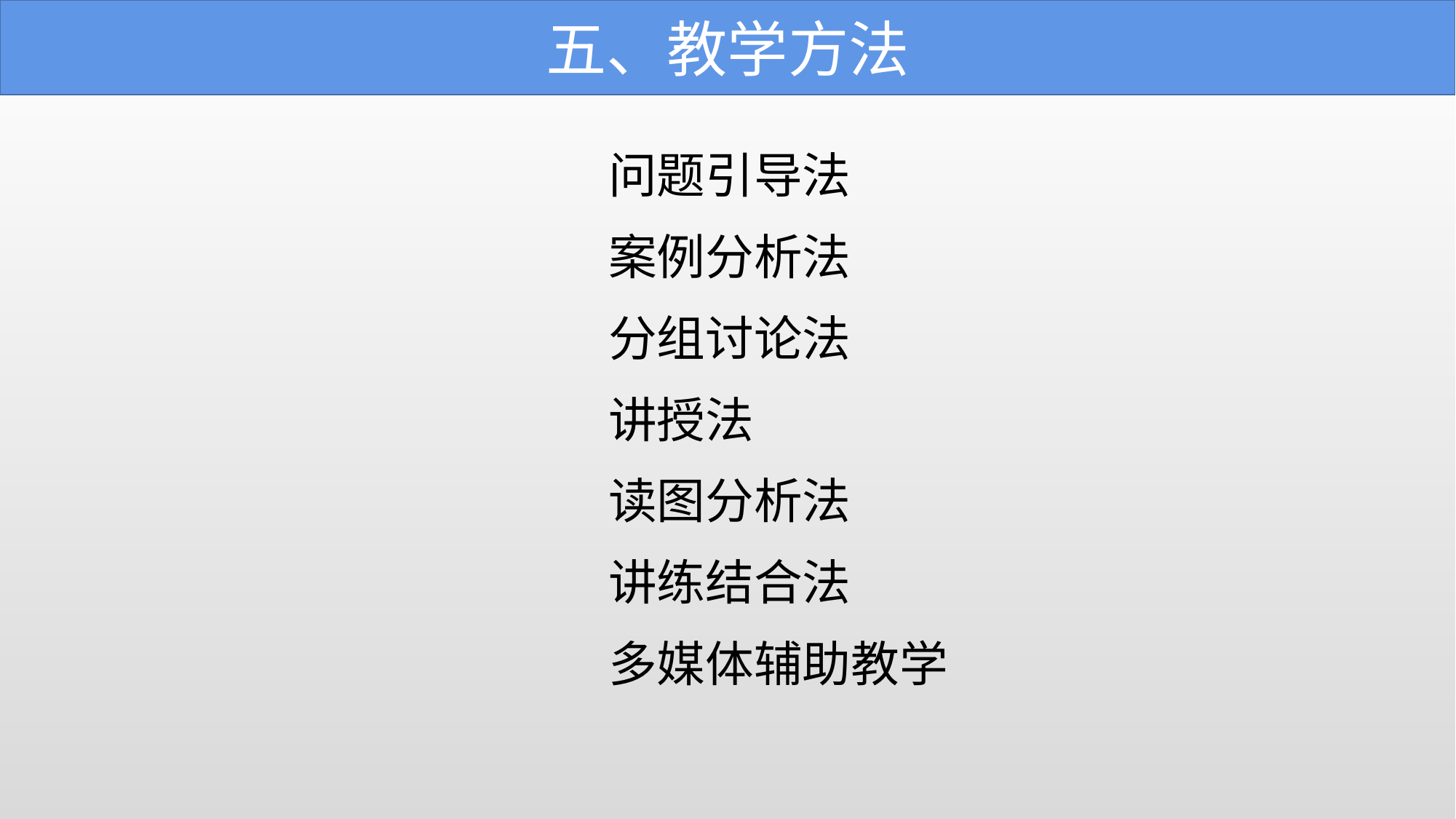

五、教学方法
问题引导法
案例分析法
分组讨论法
讲授法
读图分析法
讲练结合法
多媒体辅助教学